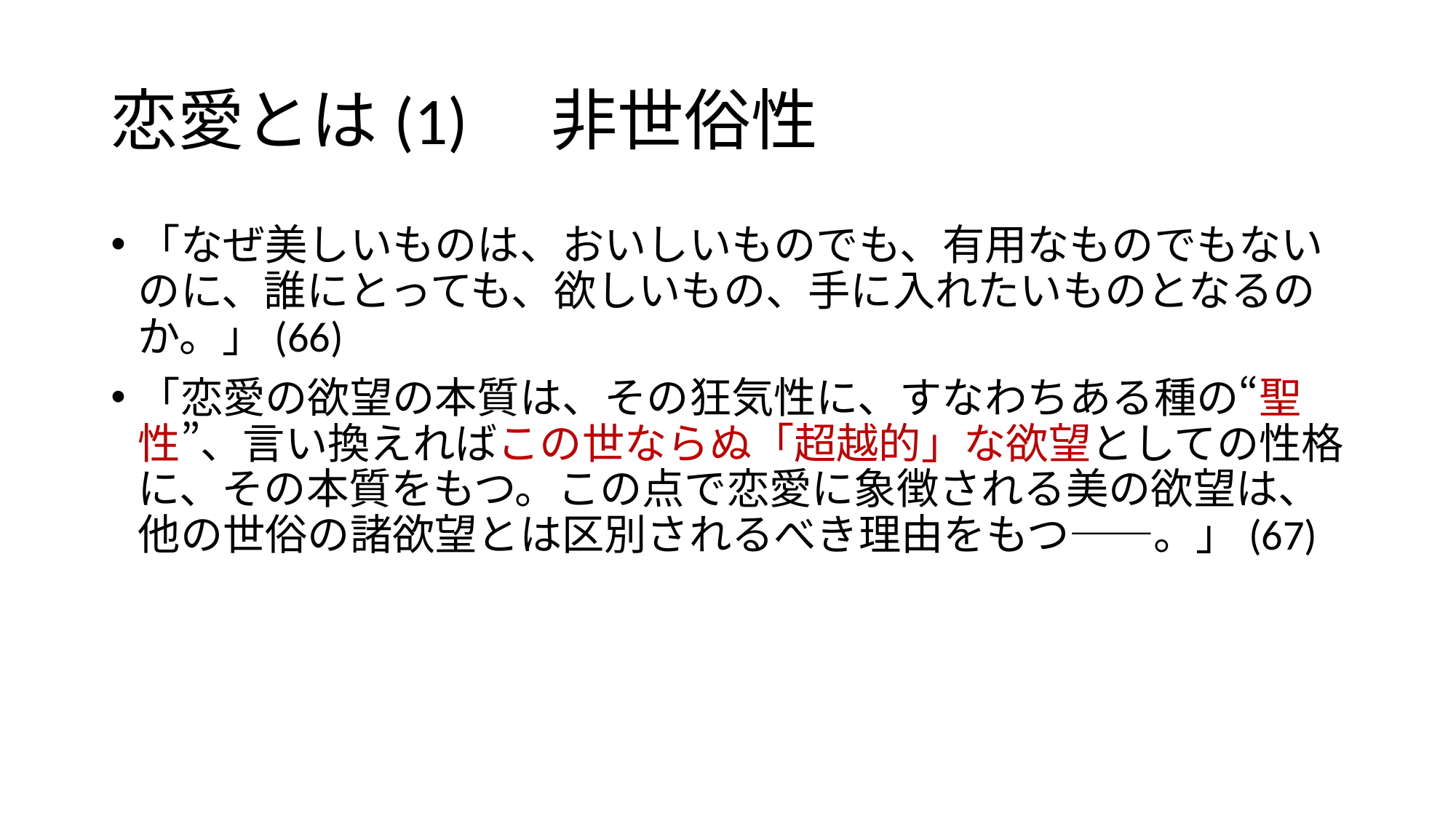

# 恋愛とは(1)　非世俗性
「なぜ美しいものは、おいしいものでも、有用なものでもないのに、誰にとっても、欲しいもの、手に入れたいものとなるのか。」(66)
「恋愛の欲望の本質は、その狂気性に、すなわちある種の“聖性”、言い換えればこの世ならぬ「超越的」な欲望としての性格に、その本質をもつ。この点で恋愛に象徴される美の欲望は、他の世俗の諸欲望とは区別されるべき理由をもつ――。」(67)